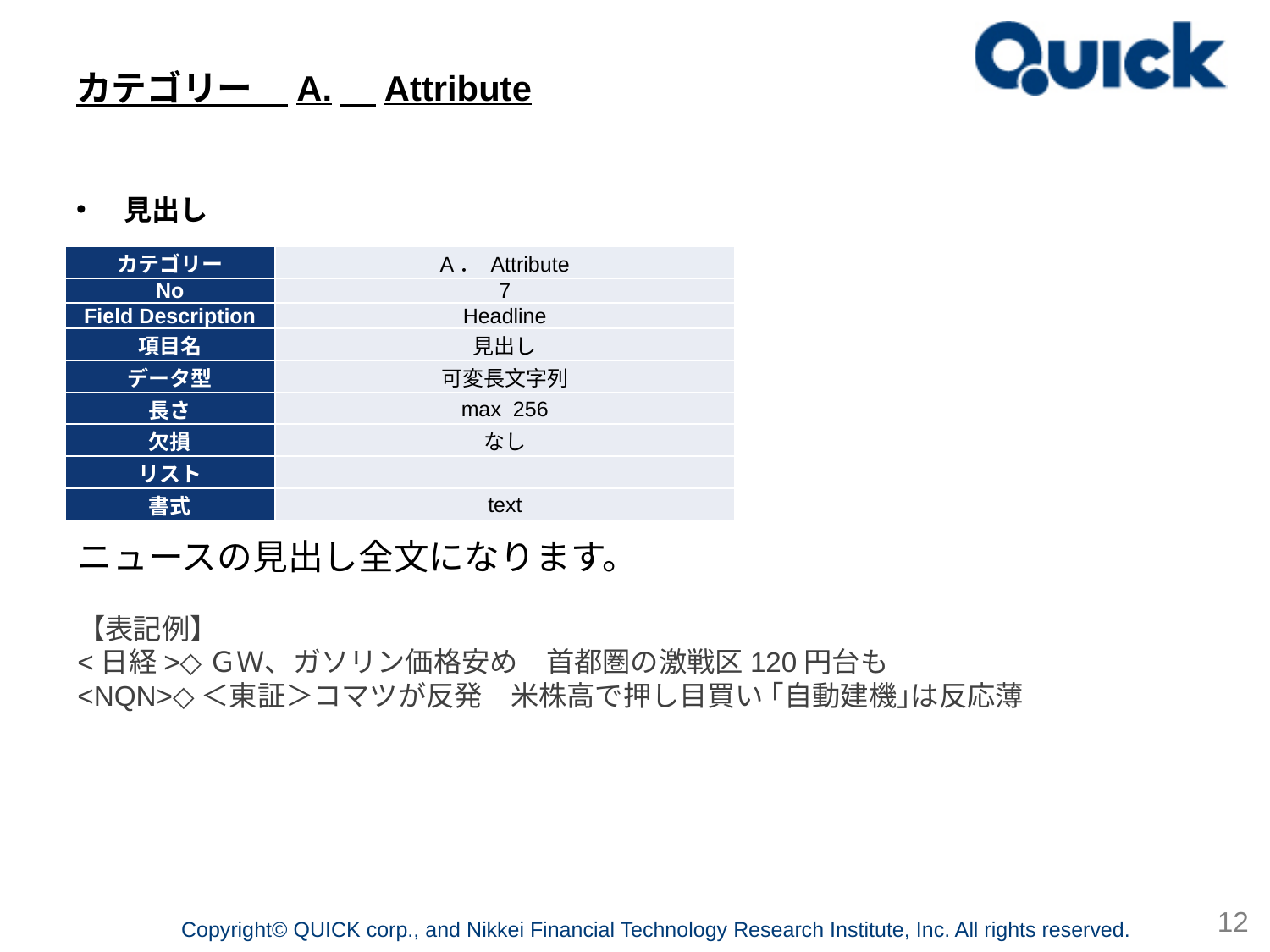

# カテゴリー　A.　Attribute
見出し
| カテゴリー | A． Attribute |
| --- | --- |
| No | 7 |
| Field Description | Headline |
| 項目名 | 見出し |
| データ型 | 可変長文字列 |
| 長さ | max 256 |
| 欠損 | なし |
| リスト |  |
| 書式 | text |
ニュースの見出し全文になります。

【表記例】
<日経>◇ＧＷ、ガソリン価格安め　首都圏の激戦区120円台も
<NQN>◇＜東証＞コマツが反発　米株高で押し目買い ｢自動建機｣は反応薄
12